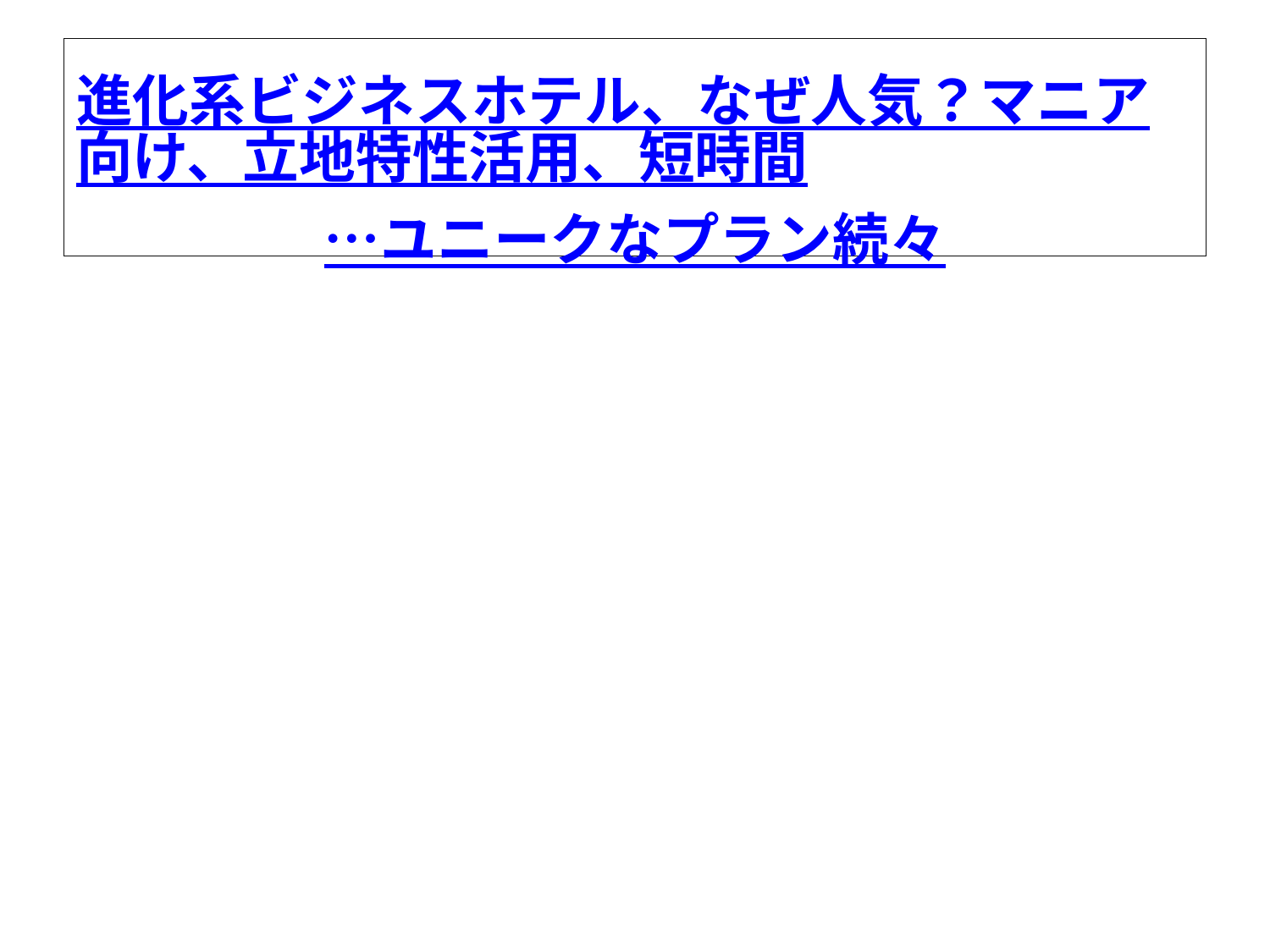

# 進化系ビジネスホテル、なぜ人気？マニア向け、立地特性活用、短時間…ユニークなプラン続々